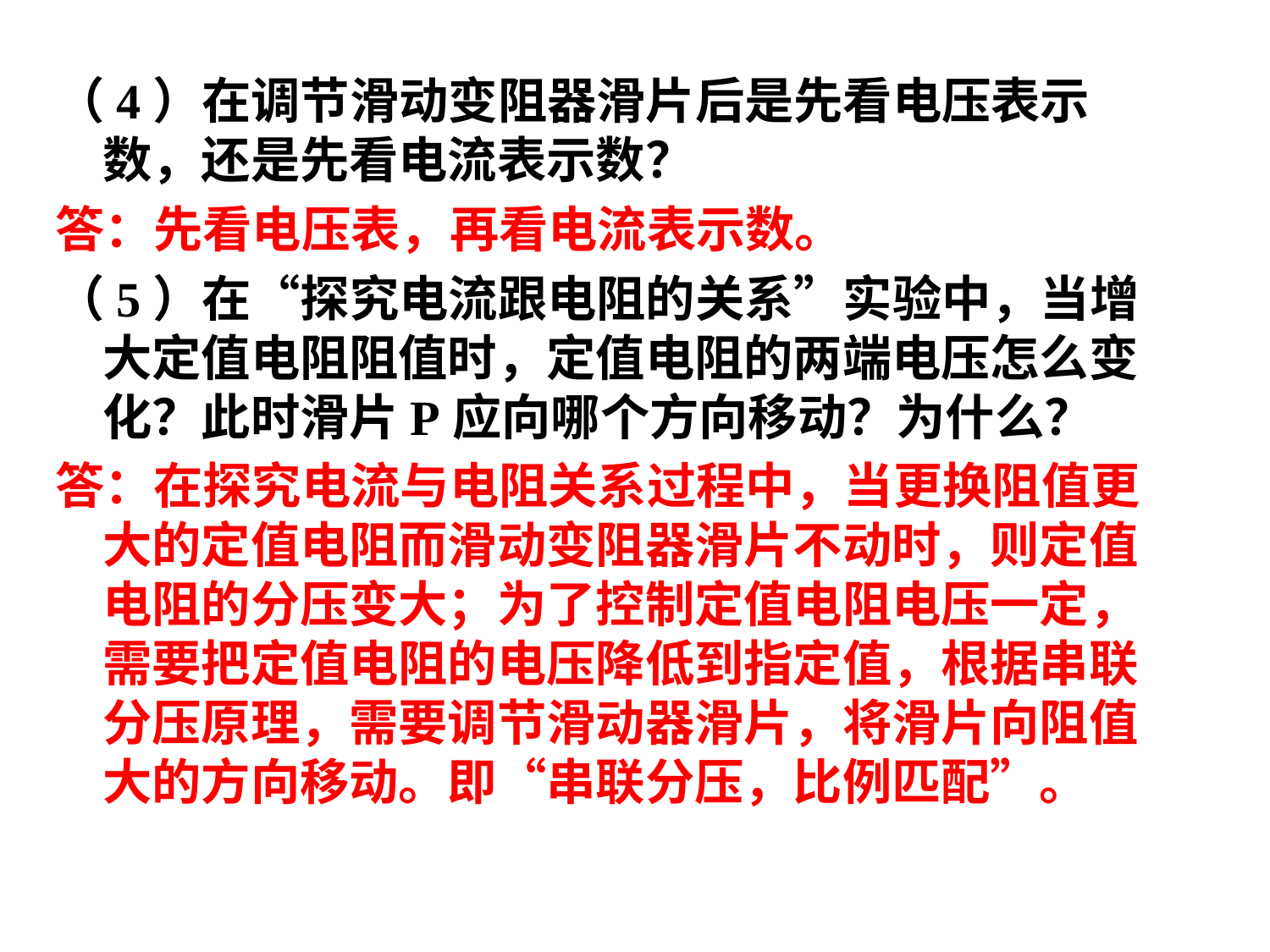

（4）在调节滑动变阻器滑片后是先看电压表示数，还是先看电流表示数？
答：先看电压表，再看电流表示数。
（5）在“探究电流跟电阻的关系”实验中，当增大定值电阻阻值时，定值电阻的两端电压怎么变化？此时滑片P应向哪个方向移动？为什么？
答：在探究电流与电阻关系过程中，当更换阻值更大的定值电阻而滑动变阻器滑片不动时，则定值电阻的分压变大；为了控制定值电阻电压一定，需要把定值电阻的电压降低到指定值，根据串联分压原理，需要调节滑动器滑片，将滑片向阻值大的方向移动。即“串联分压，比例匹配”。